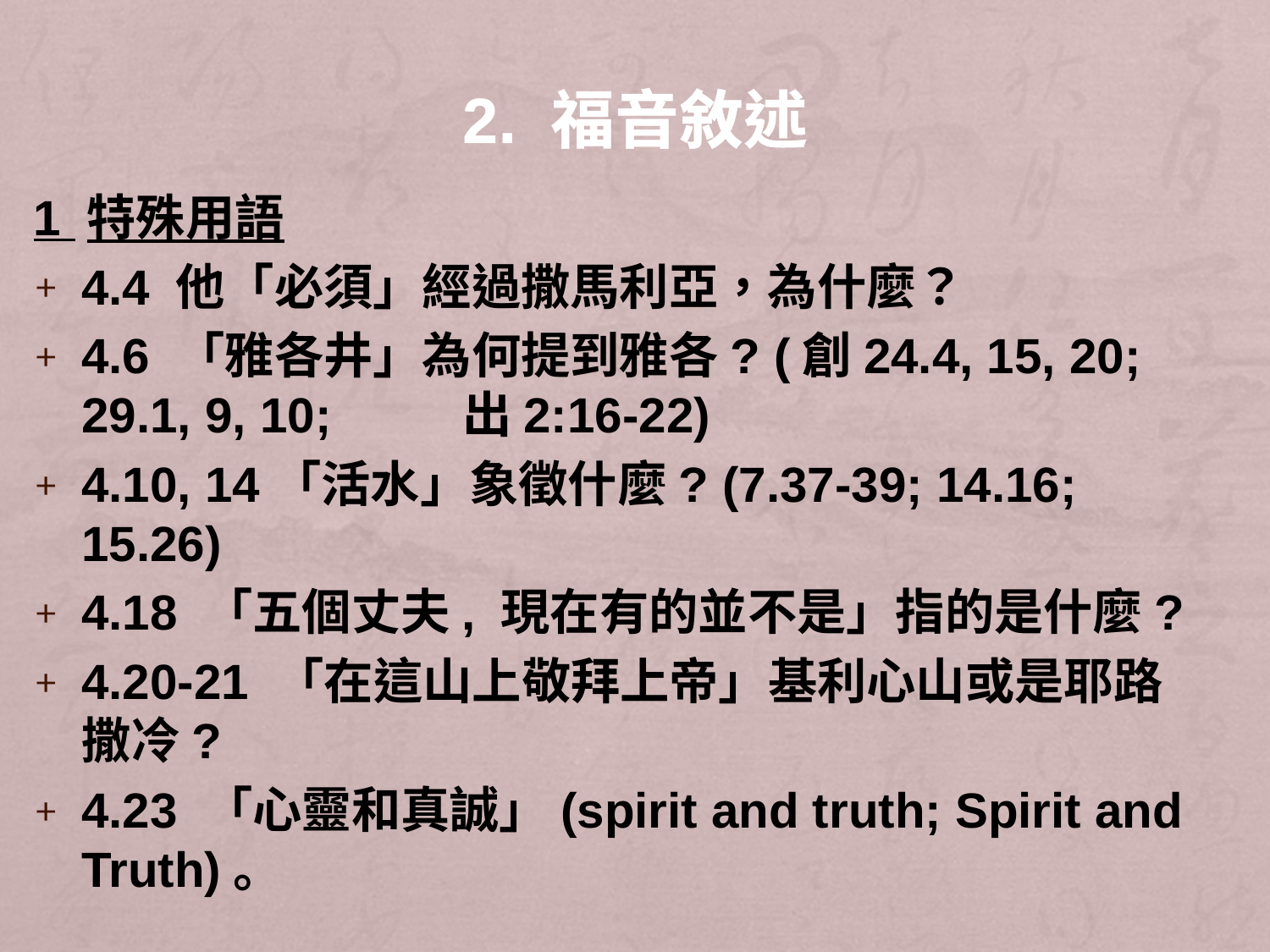

# 2. 福音敘述
1 特殊用語
4.4 他「必須」經過撒馬利亞，為什麼？
4.6 「雅各井」為何提到雅各? (創24.4, 15, 20; 29.1, 9, 10;   	出2:16-22)
4.10, 14「活水」象徵什麼? (7.37-39; 14.16; 15.26)
4.18 「五個丈夫, 現在有的並不是」指的是什麼?
4.20-21 「在這山上敬拜上帝」基利心山或是耶路撒冷?
4.23 「心靈和真誠」(spirit and truth; Spirit and Truth)。